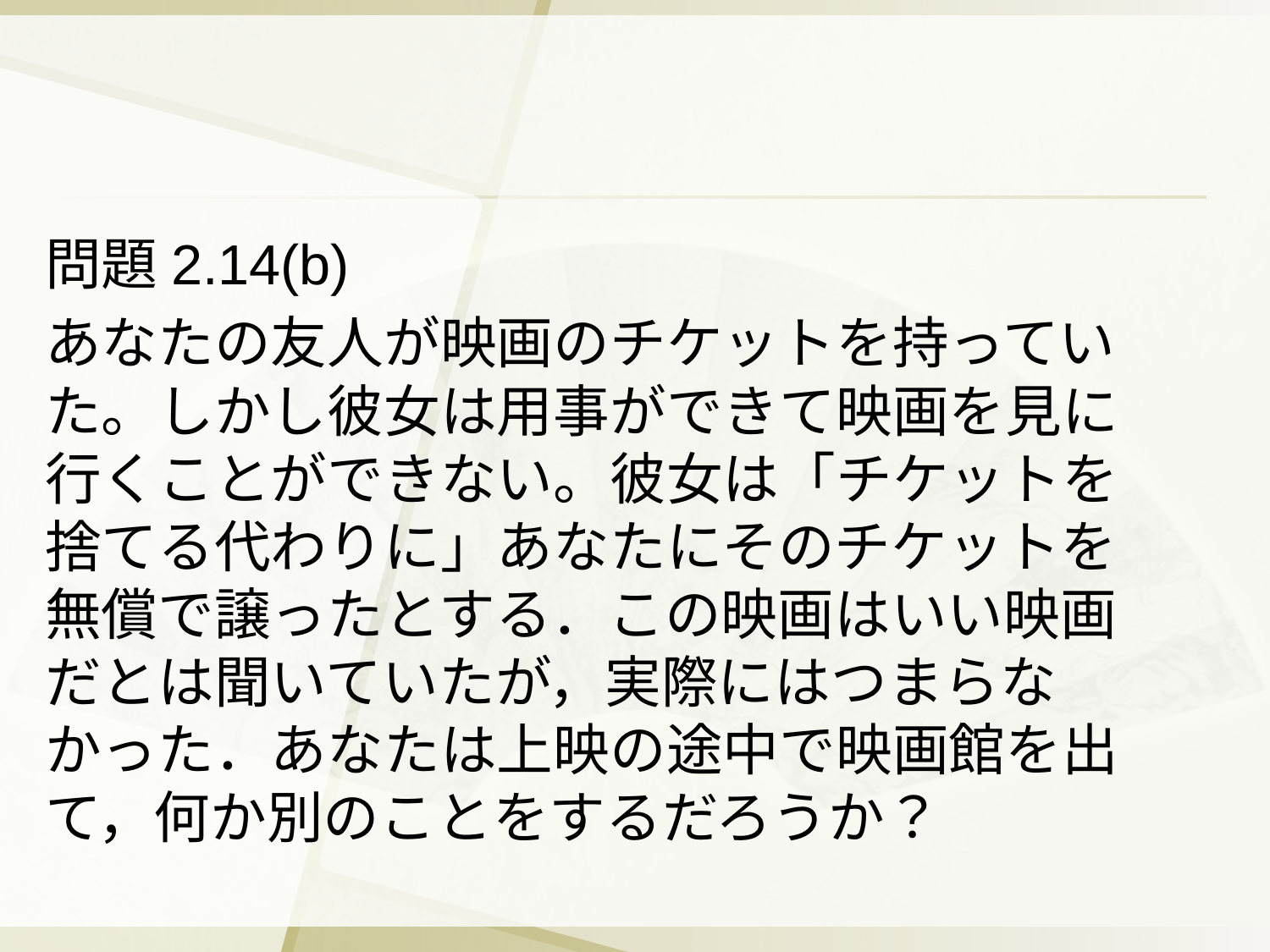

#
問題2.14(b)
あなたの友人が映画のチケットを持っていた。しかし彼女は用事ができて映画を見に行くことができない。彼女は「チケットを捨てる代わりに」あなたにそのチケットを無償で譲ったとする．この映画はいい映画だとは聞いていたが，実際にはつまらなかった．あなたは上映の途中で映画館を出て，何か別のことをするだろうか？